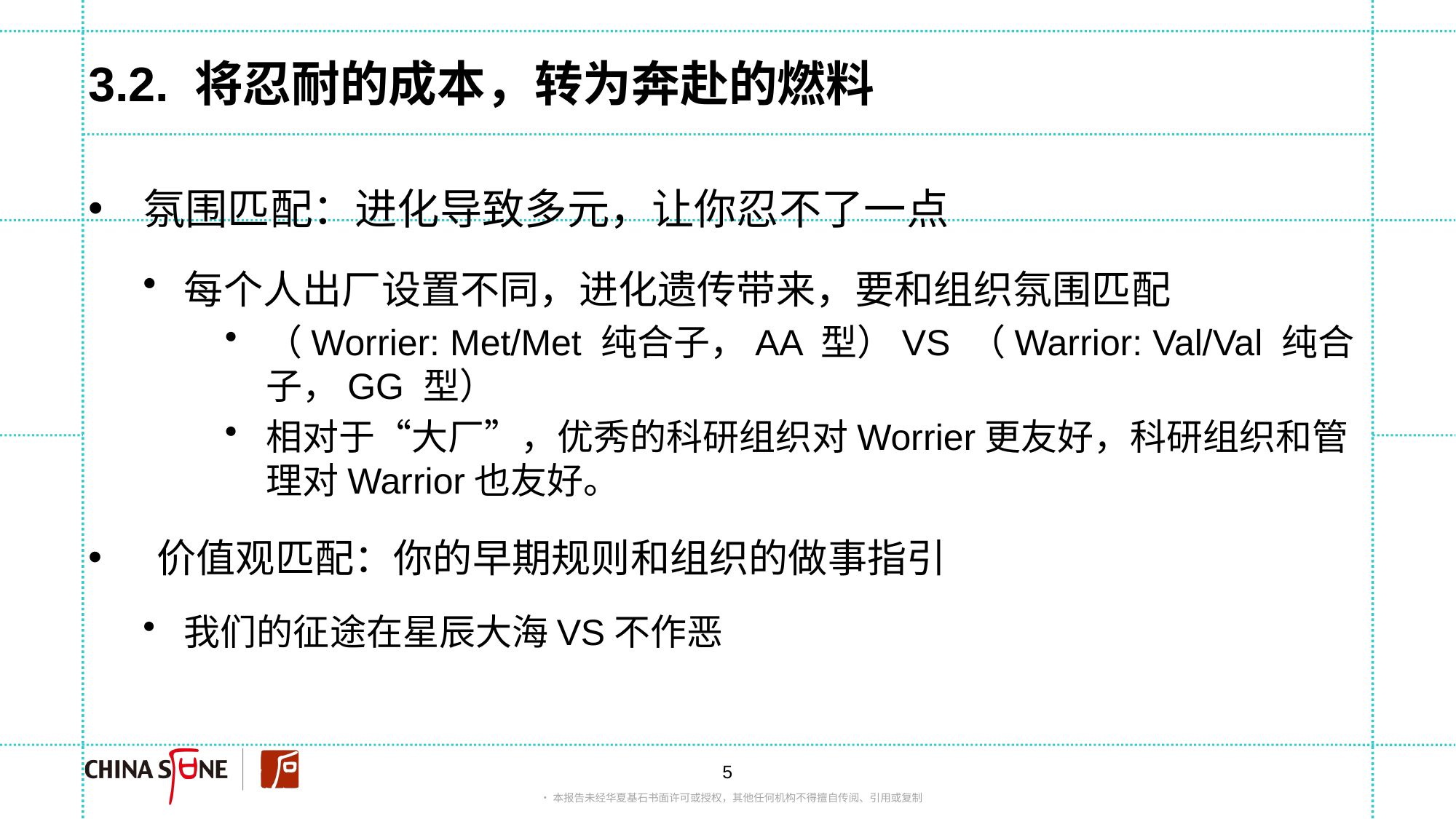

# 3.2. 将忍耐的成本，转为奔赴的燃料
氛围匹配：进化导致多元，让你忍不了一点
每个人出厂设置不同，进化遗传带来，要和组织氛围匹配
（Worrier: Met/Met 纯合子，AA 型）VS （Warrior: Val/Val 纯合子，GG 型）
相对于“大厂”，优秀的科研组织对Worrier更友好，科研组织和管理对Warrior也友好。
  价值观匹配：你的早期规则和组织的做事指引
我们的征途在星辰大海VS不作恶